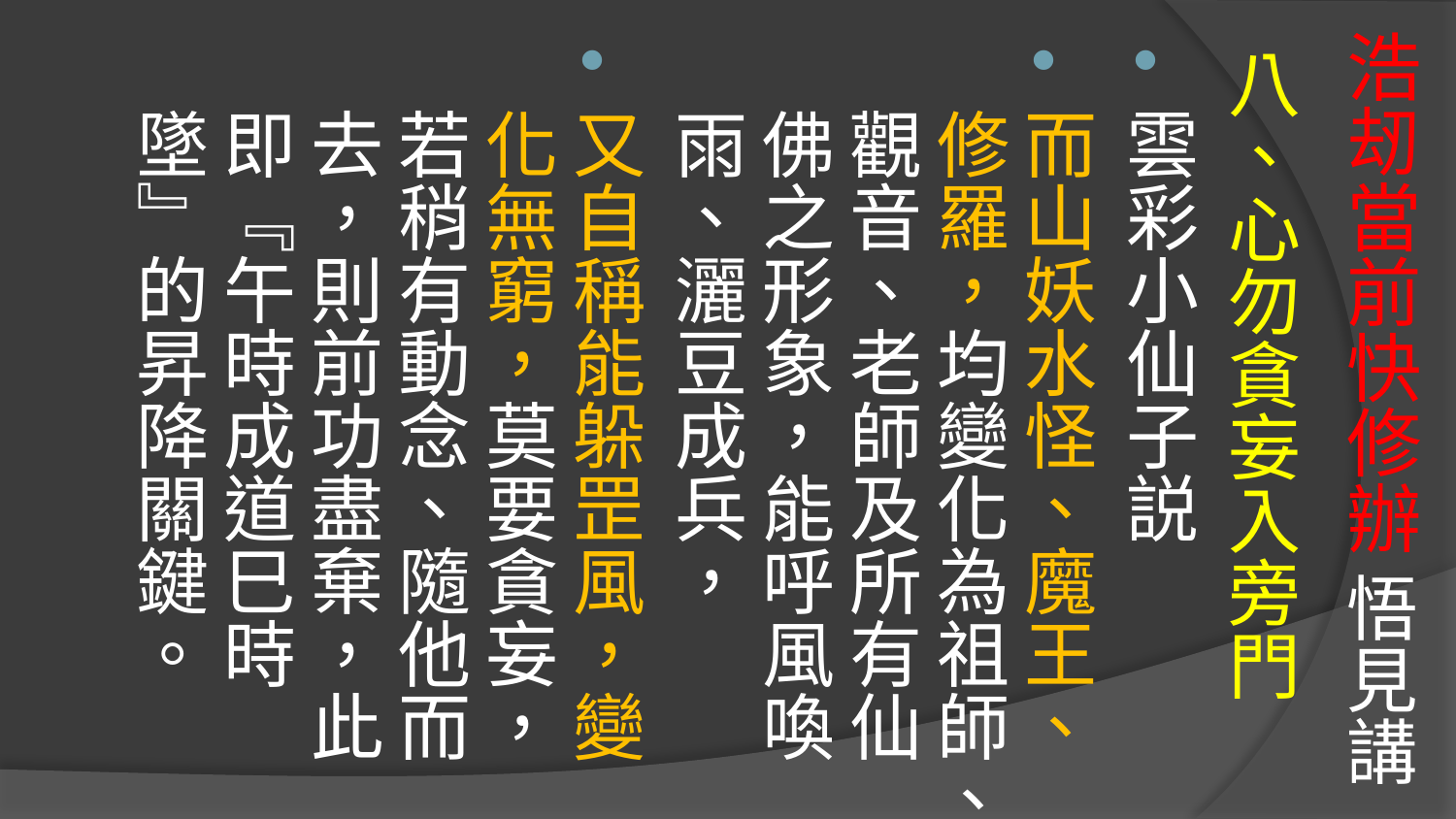

# 浩刼當前快修辦 悟見講
八、心勿貪妄入旁門
雲彩小仙子説
而山妖水怪、魔王、修羅，均變化為祖師、觀音、老師及所有仙佛之形象，能呼風喚雨、灑豆成兵，
又自稱能躲罡風，變化無窮，莫要貪妄，若稍有動念、隨他而去，則前功盡棄，此即『午時成道巳時墜』的昇降關鍵。